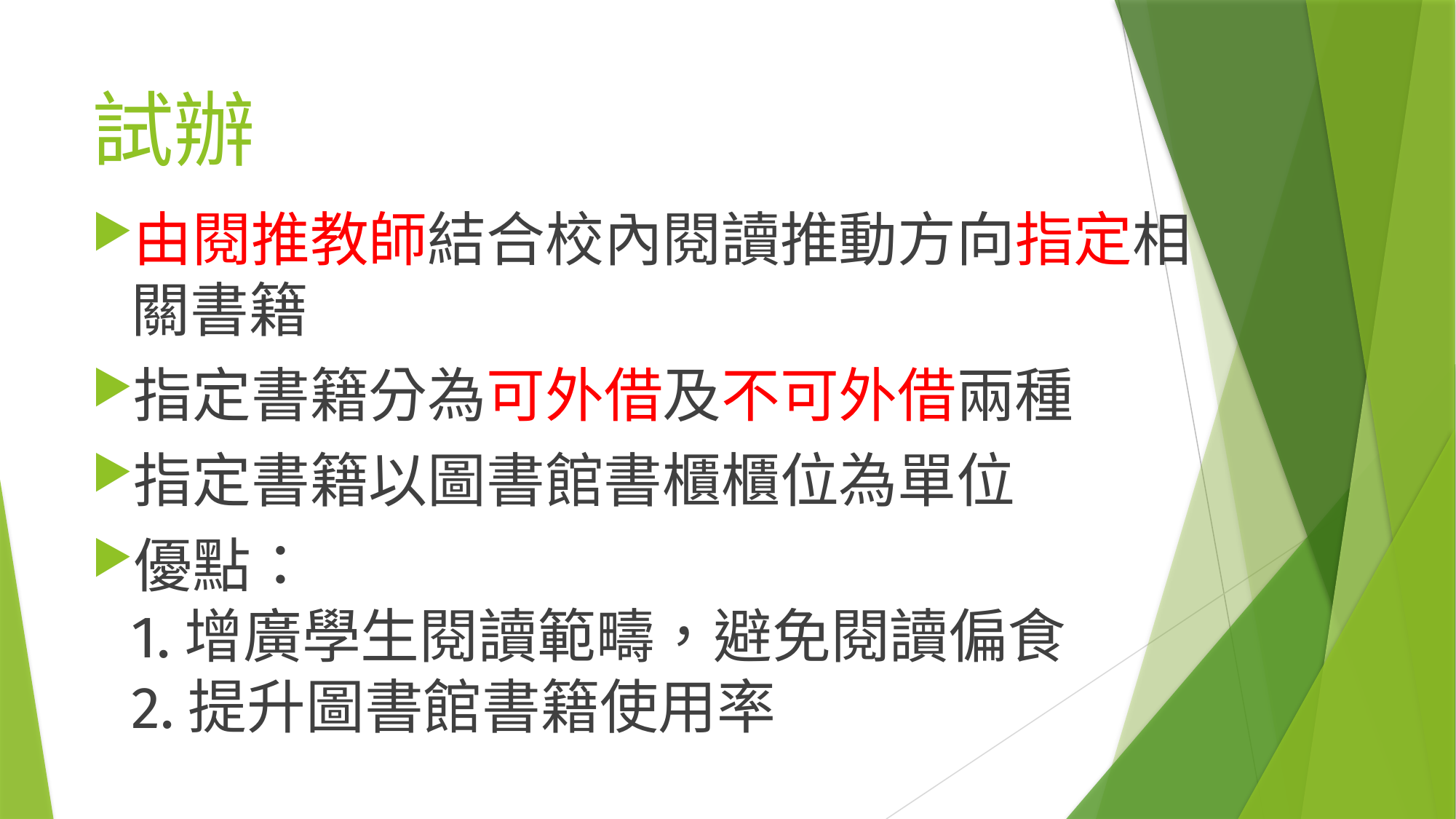

# 試辦
由閱推教師結合校內閱讀推動方向指定相關書籍
指定書籍分為可外借及不可外借兩種
指定書籍以圖書館書櫃櫃位為單位
優點：
1.增廣學生閱讀範疇，避免閱讀偏食
2.提升圖書館書籍使用率